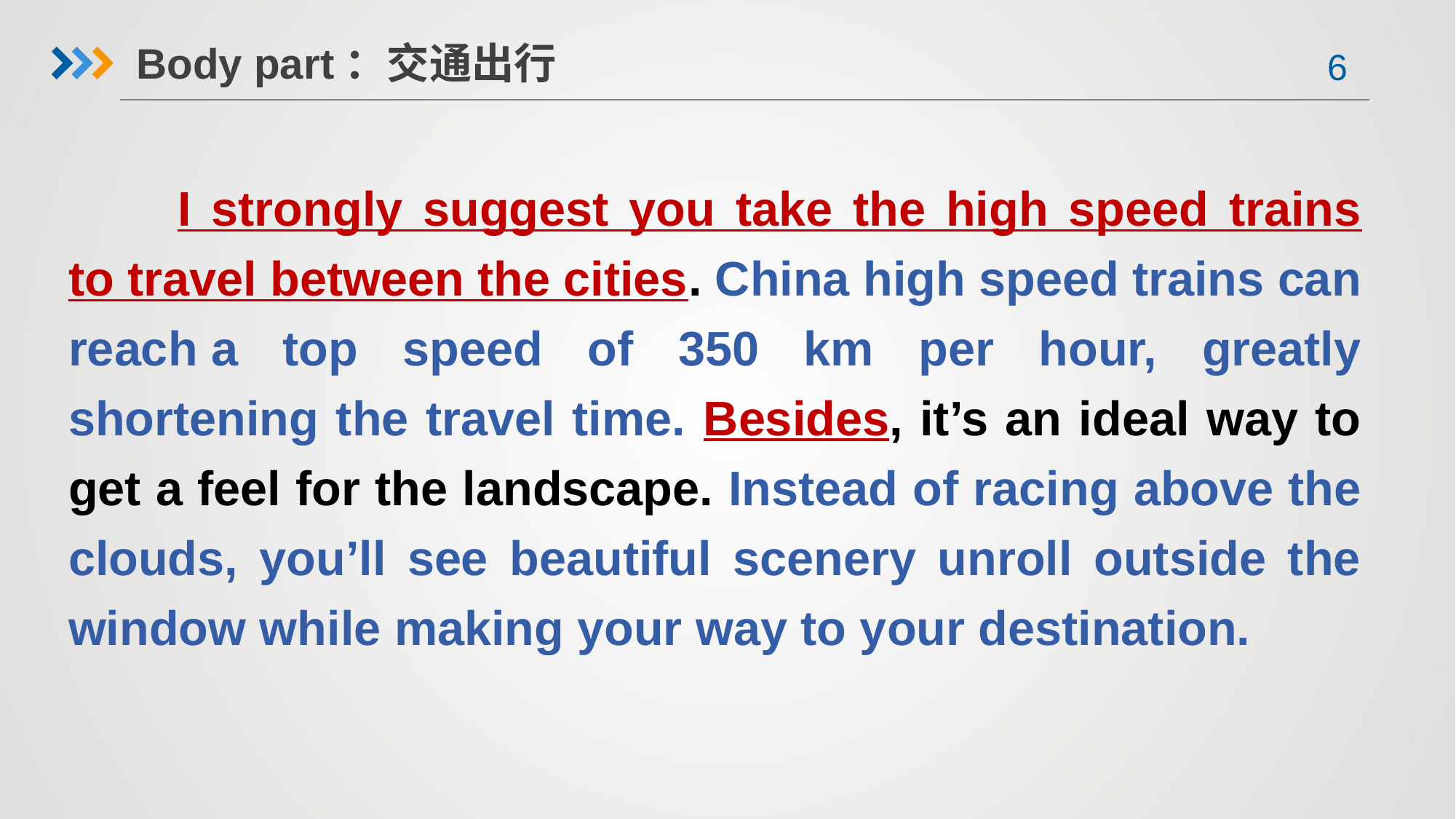

Body part：交通出行
	I strongly suggest you take the high speed trains to travel between the cities. China high speed trains can reach a top speed of 350 km per hour, greatly shortening the travel time. Besides, it’s an ideal way to get a feel for the landscape. Instead of racing above the clouds, you’ll see beautiful scenery unroll outside the window while making your way to your destination.